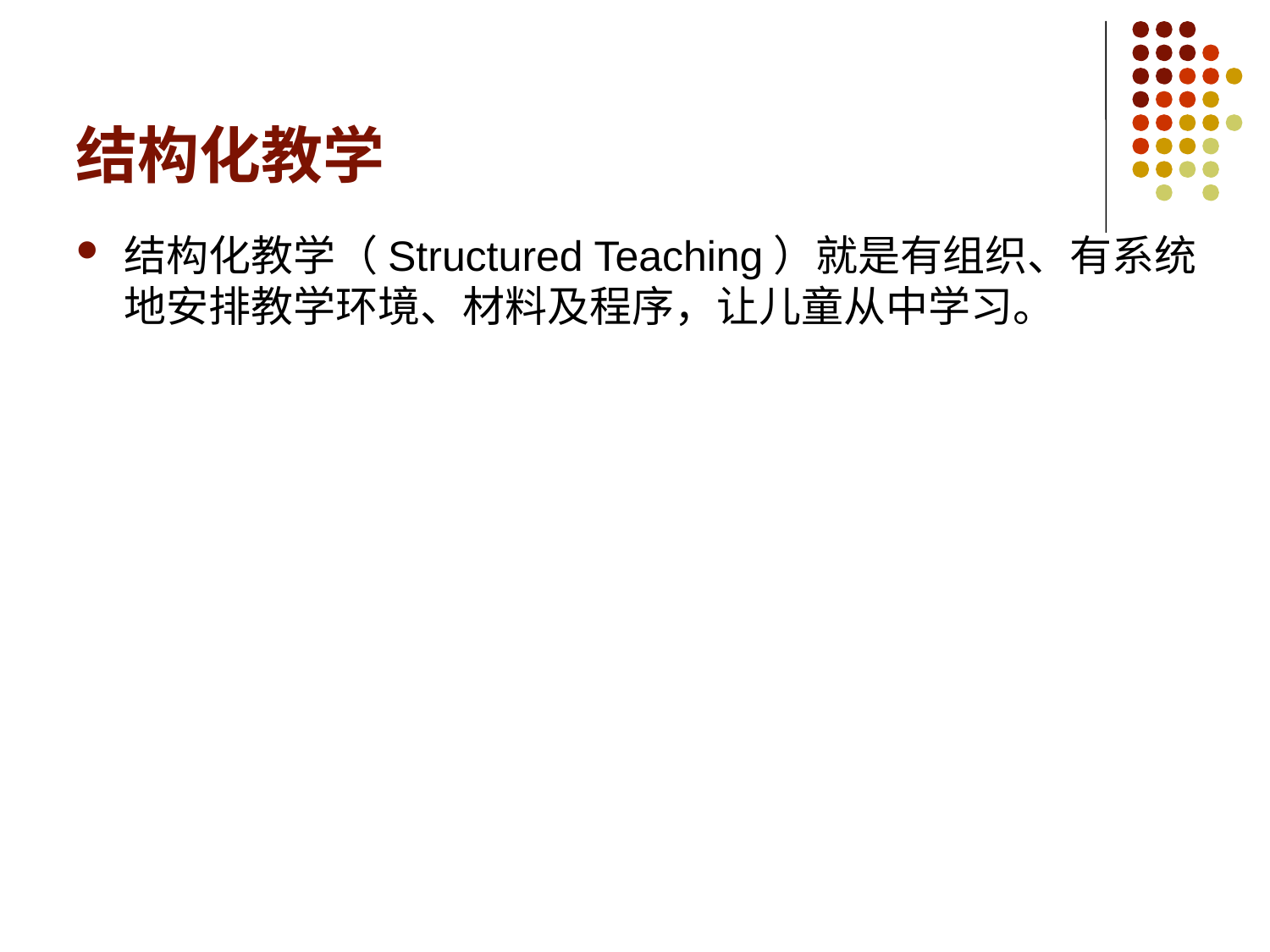

# 结构化教学
结构化教学（Structured Teaching）就是有组织、有系统地安排教学环境、材料及程序，让儿童从中学习。